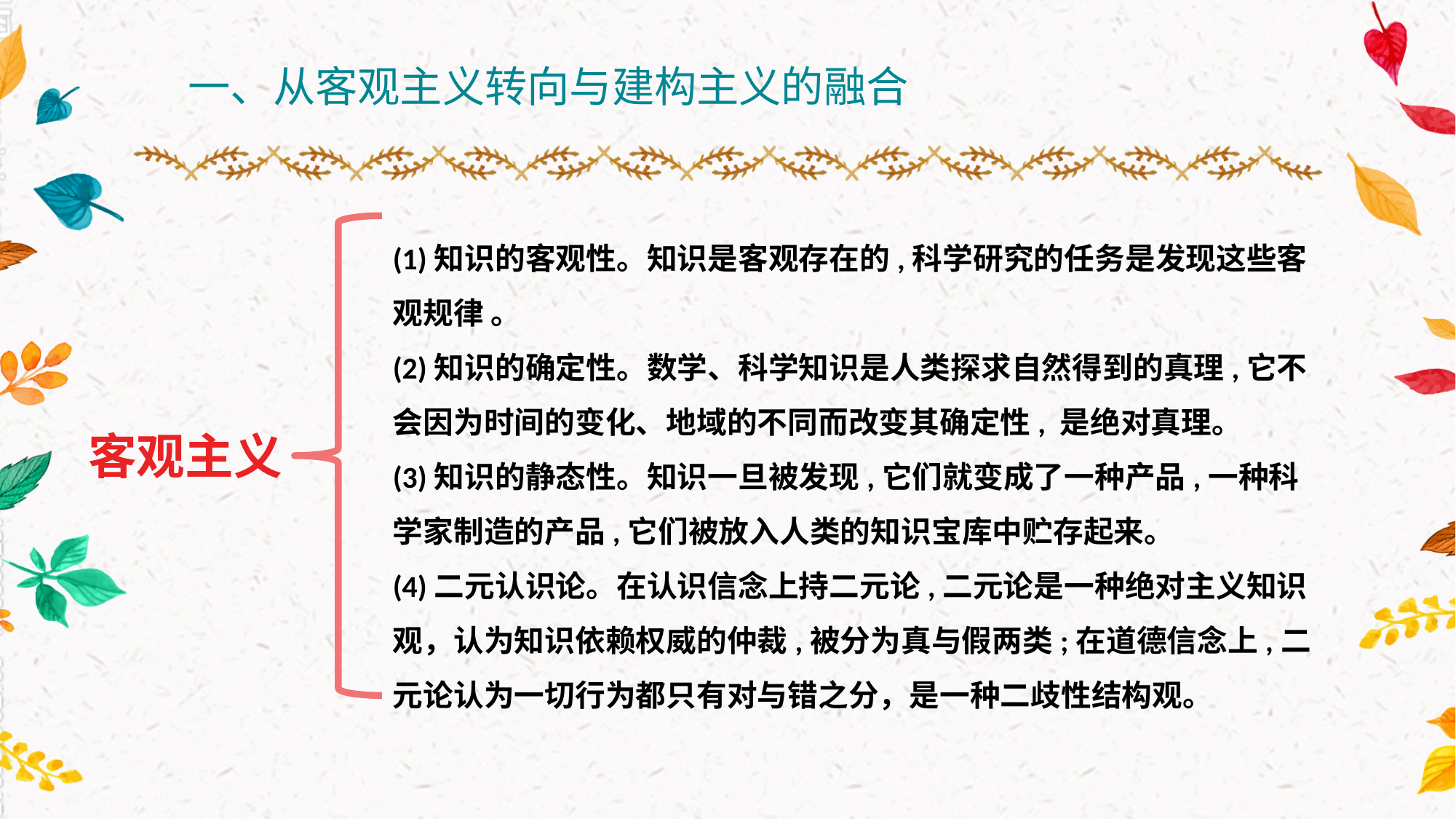

一、从客观主义转向与建构主义的融合

(1)知识的客观性。知识是客观存在的,科学研究的任务是发现这些客观规律 。
(2)知识的确定性。数学、科学知识是人类探求自然得到的真理,它不会因为时间的变化、地域的不同而改变其确定性, 是绝对真理。
(3)知识的静态性。知识一旦被发现,它们就变成了一种产品,一种科学家制造的产品,它们被放入人类的知识宝库中贮存起来。
(4)二元认识论。在认识信念上持二元论,二元论是一种绝对主义知识观，认为知识依赖权威的仲裁,被分为真与假两类;在道德信念上,二元论认为一切行为都只有对与错之分，是一种二歧性结构观。
客观主义